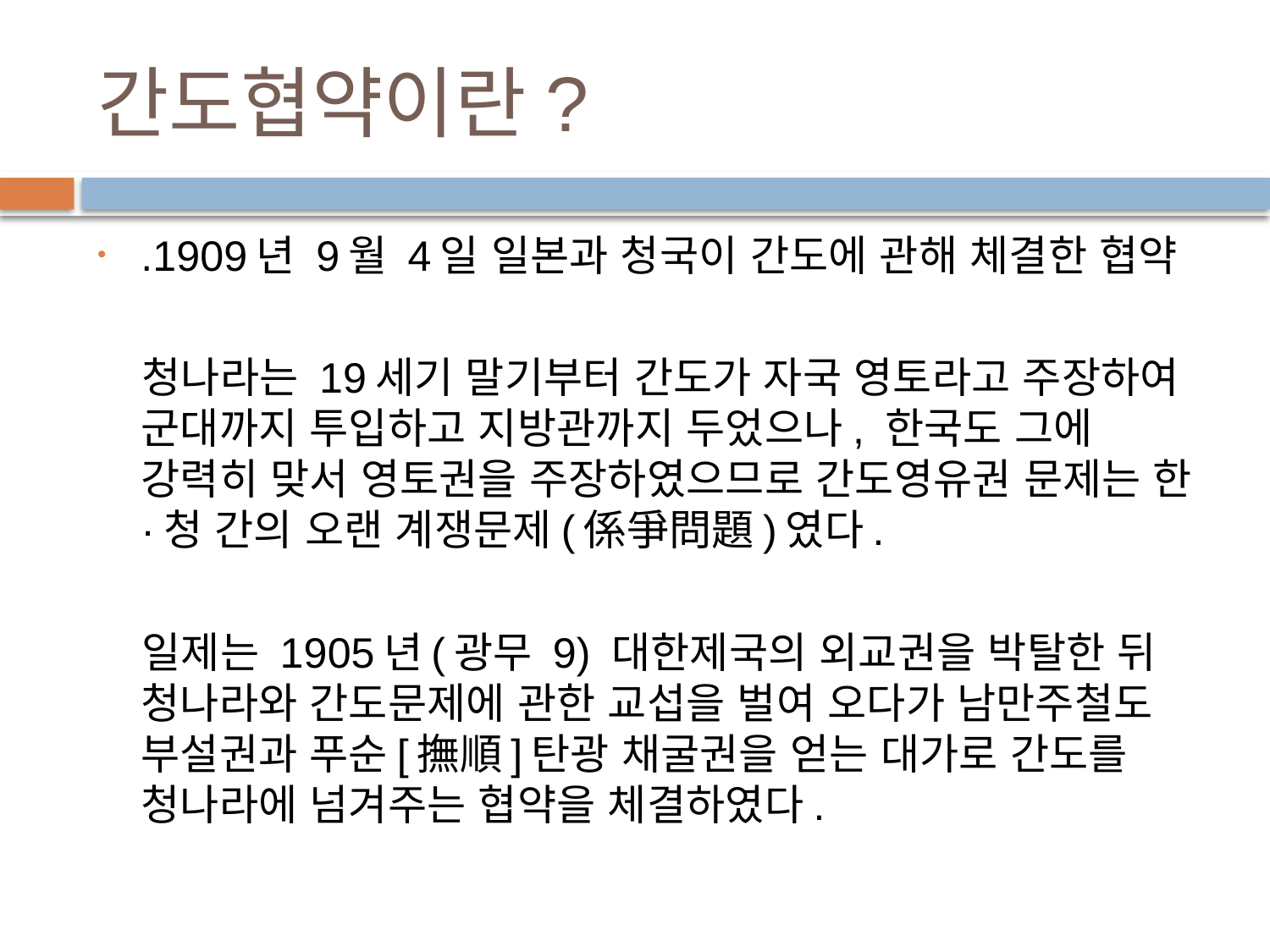

# 간도협약이란?
.1909년 9월 4일 일본과 청국이 간도에 관해 체결한 협약

   청나라는 19세기 말기부터 간도가 자국 영토라고 주장하여 군대까지 투입하고 지방관까지 두었으나, 한국도 그에 강력히 맞서 영토권을 주장하였으므로 간도영유권 문제는 한·청 간의 오랜 계쟁문제(係爭問題)였다.

   일제는 1905년(광무 9) 대한제국의 외교권을 박탈한 뒤 청나라와 간도문제에 관한 교섭을 벌여 오다가 남만주철도 부설권과 푸순[撫順]탄광 채굴권을 얻는 대가로 간도를 청나라에 넘겨주는 협약을 체결하였다.